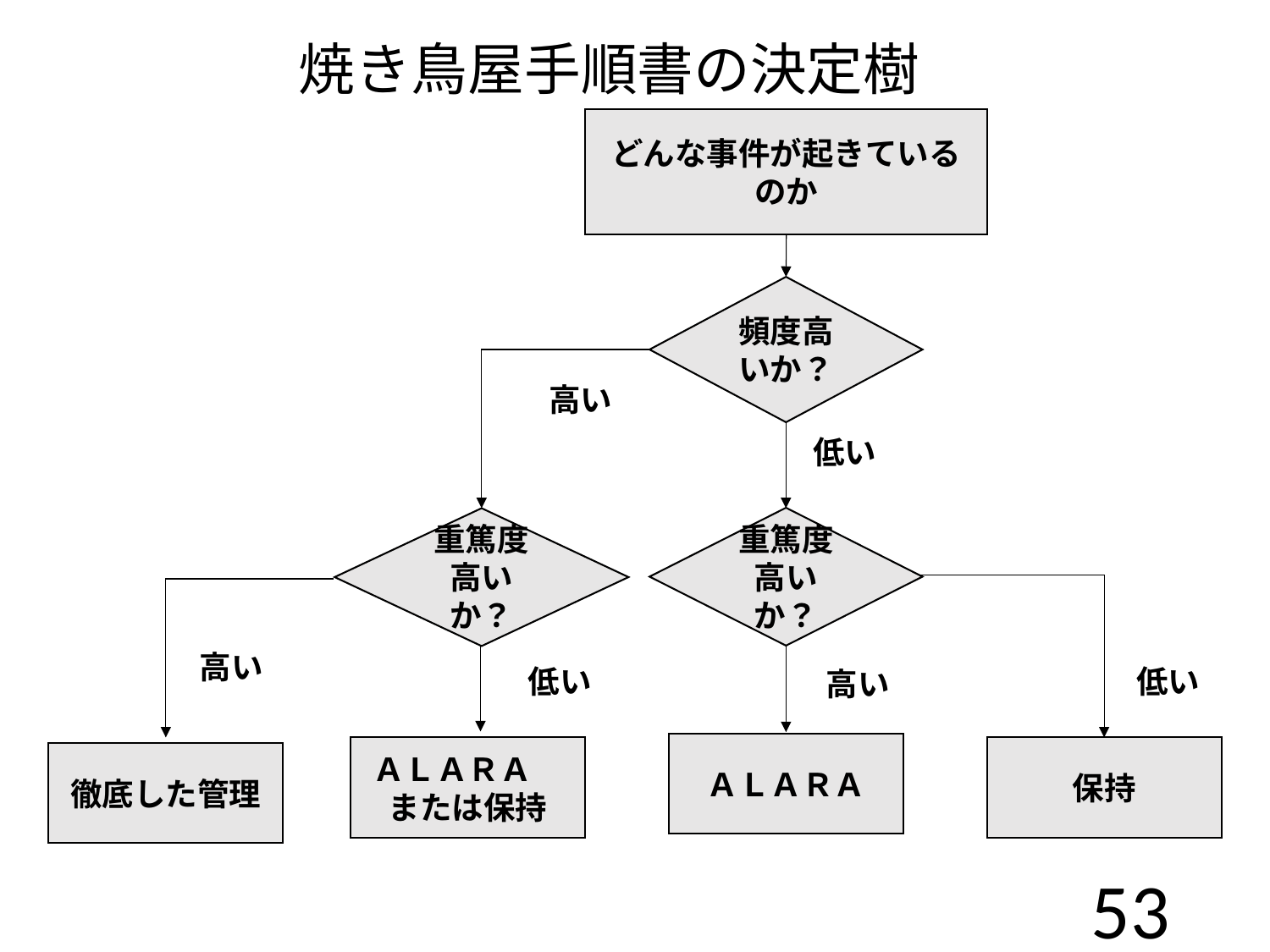

焼き鳥屋手順書の決定樹
どんな事件が起きているのか
頻度高いか？
高い
低い
重篤度高いか？
重篤度高いか？
高い
低い
高い
ＡＬＡＲＡ
ＡＬＡＲＡ　または保持
保持
徹底した管理
低い
53